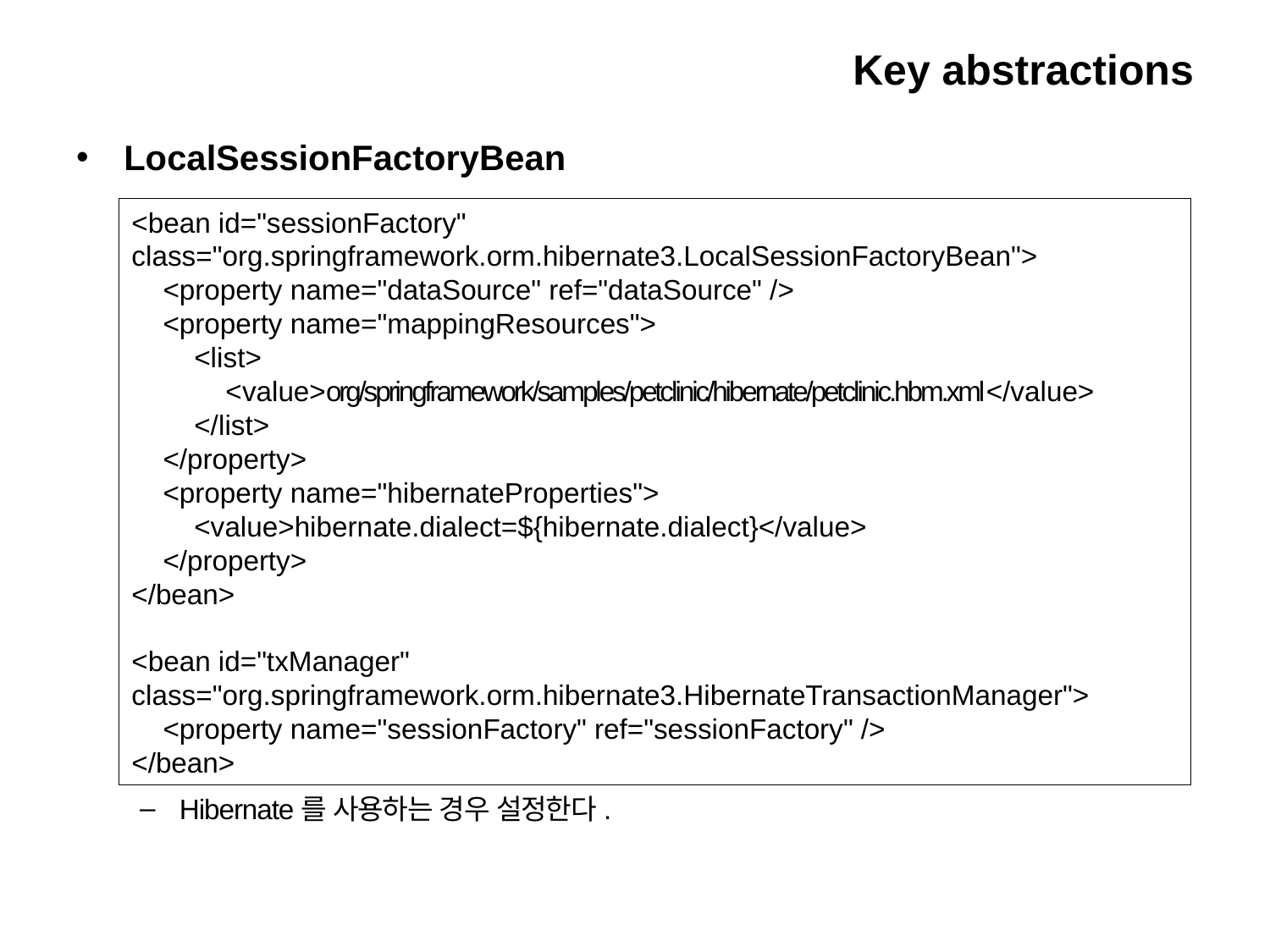

# Key abstractions
LocalSessionFactoryBean

Hibernate를 사용하는 경우 설정한다.
<bean id="sessionFactory" class="org.springframework.orm.hibernate3.LocalSessionFactoryBean">
    <property name="dataSource" ref="dataSource" />
    <property name="mappingResources">
        <list>
            <value>org/springframework/samples/petclinic/hibernate/petclinic.hbm.xml</value>
        </list>
    </property>
    <property name="hibernateProperties">
        <value>hibernate.dialect=${hibernate.dialect}</value>
    </property>
</bean>

<bean id="txManager" class="org.springframework.orm.hibernate3.HibernateTransactionManager">
    <property name="sessionFactory" ref="sessionFactory" />
</bean>